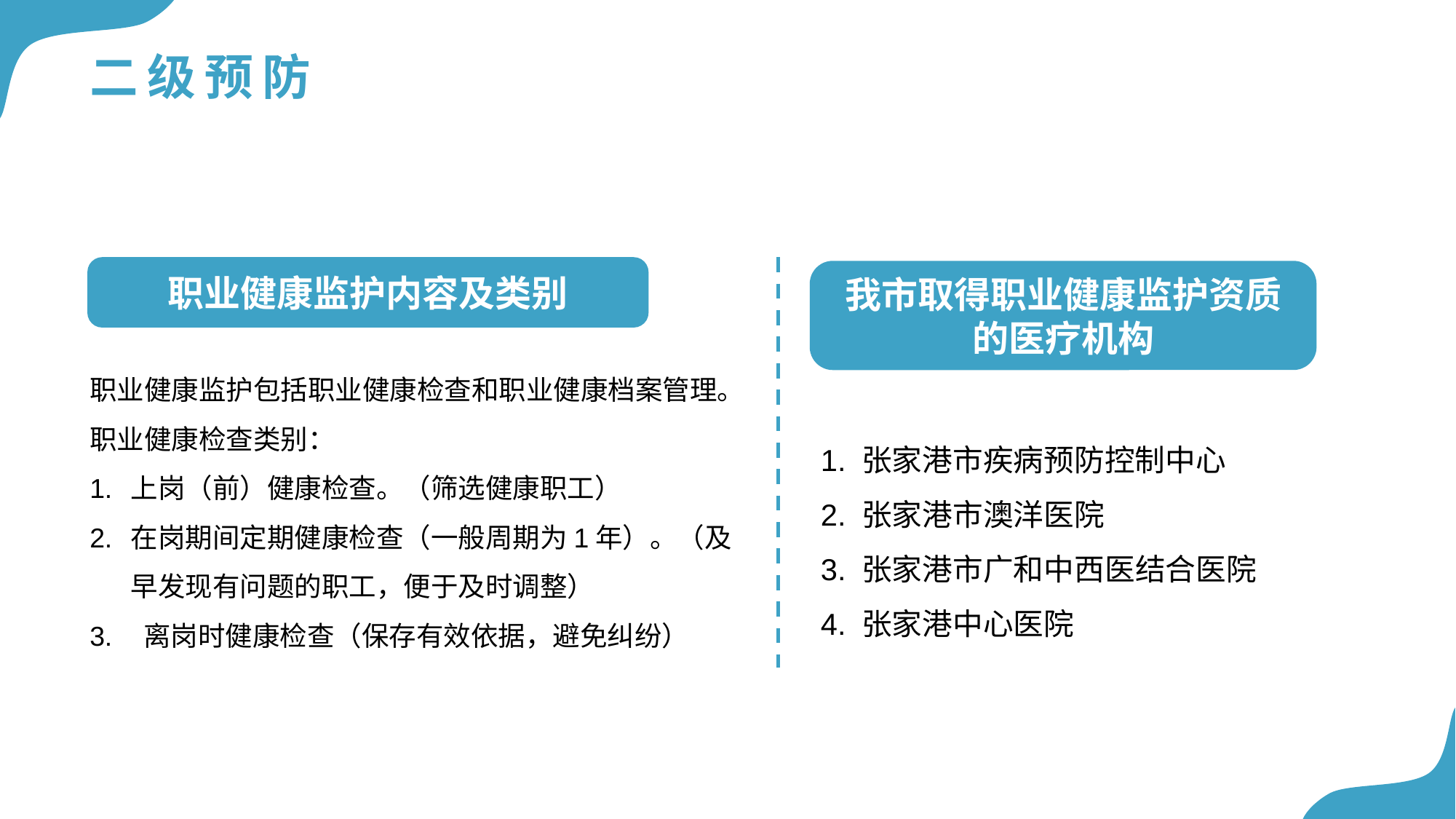

# 二级预防
职业健康监护内容及类别
我市取得职业健康监护资质的医疗机构
职业健康监护包括职业健康检查和职业健康档案管理。
职业健康检查类别：
上岗（前）健康检查。（筛选健康职工）
在岗期间定期健康检查（一般周期为1年）。（及早发现有问题的职工，便于及时调整）
 离岗时健康检查（保存有效依据，避免纠纷）
张家港市疾病预防控制中心
张家港市澳洋医院
张家港市广和中西医结合医院
张家港中心医院